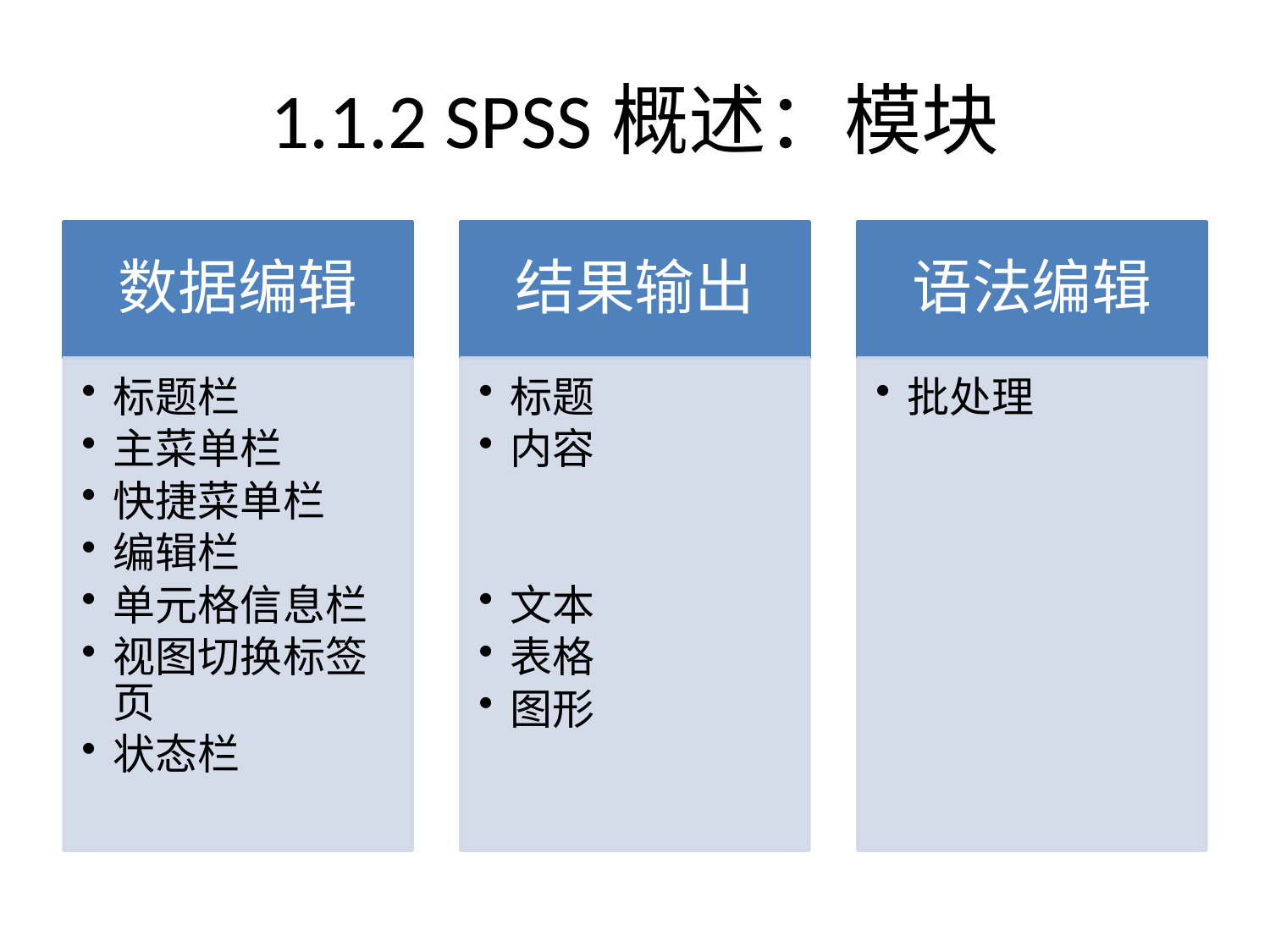

# 1.1.2 SPSS概述：模块
数据编辑
标题栏
主菜单栏
快捷菜单栏
编辑栏
单元格信息栏
视图切换标签页
状态栏
结果输出
标题
内容

文本
表格
图形
语法编辑
批处理